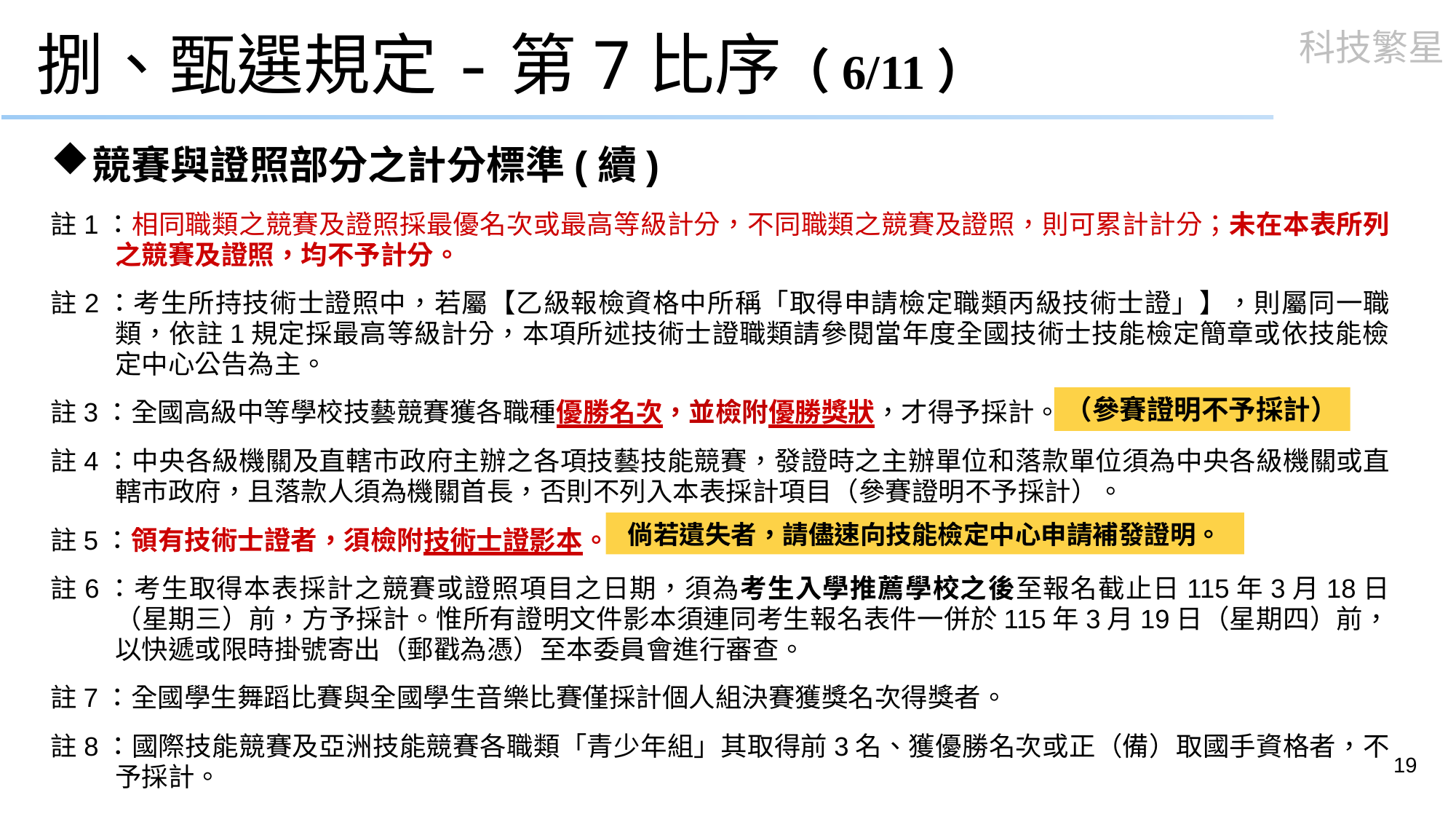

捌、甄選規定-第7比序（6/11）
競賽與證照部分之計分標準(續)
註1：相同職類之競賽及證照採最優名次或最高等級計分，不同職類之競賽及證照，則可累計計分；未在本表所列之競賽及證照，均不予計分。
註2：考生所持技術士證照中，若屬【乙級報檢資格中所稱「取得申請檢定職類丙級技術士證」】，則屬同一職類，依註1規定採最高等級計分，本項所述技術士證職類請參閱當年度全國技術士技能檢定簡章或依技能檢定中心公告為主。
註3：全國高級中等學校技藝競賽獲各職種優勝名次，並檢附優勝獎狀，才得予採計。
註4：中央各級機關及直轄市政府主辦之各項技藝技能競賽，發證時之主辦單位和落款單位須為中央各級機關或直轄市政府，且落款人須為機關首長，否則不列入本表採計項目（參賽證明不予採計）。
註5：領有技術士證者，須檢附技術士證影本。
註6：考生取得本表採計之競賽或證照項目之日期，須為考生入學推薦學校之後至報名截止日115年3月18日（星期三）前，方予採計。惟所有證明文件影本須連同考生報名表件一併於115年3月19日（星期四）前，以快遞或限時掛號寄出（郵戳為憑）至本委員會進行審查。
註7：全國學生舞蹈比賽與全國學生音樂比賽僅採計個人組決賽獲獎名次得獎者。
註8：國際技能競賽及亞洲技能競賽各職類「青少年組」其取得前3名、獲優勝名次或正（備）取國手資格者，不予採計。
（參賽證明不予採計）
倘若遺失者，請儘速向技能檢定中心申請補發證明。
19